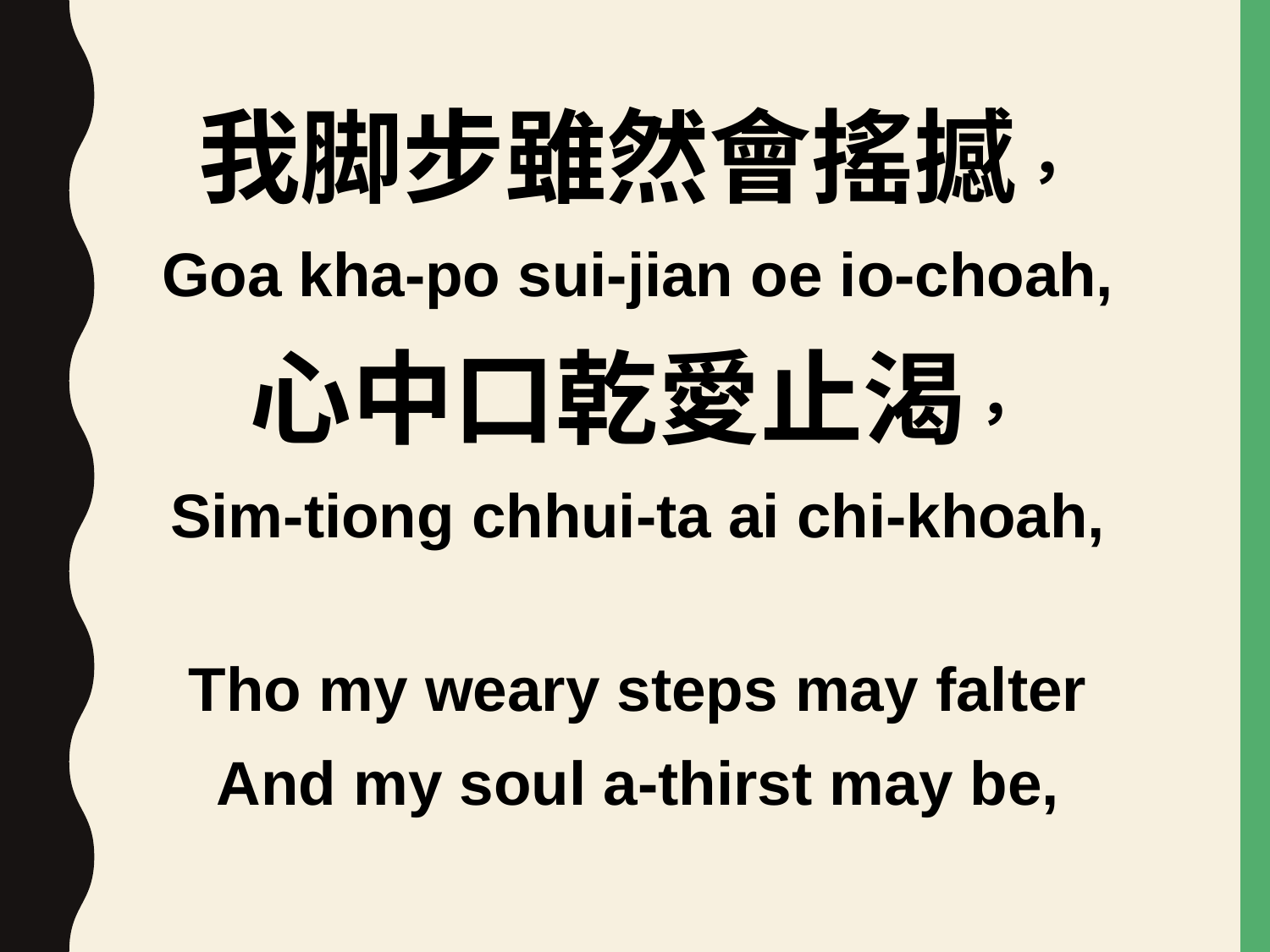

我脚步雖然會搖撼，
Goa kha-po sui-jian oe io-choah,
心中口乾愛止渴，
Sim-tiong chhui-ta ai chi-khoah,

Tho my weary steps may falter
And my soul a-thirst may be,